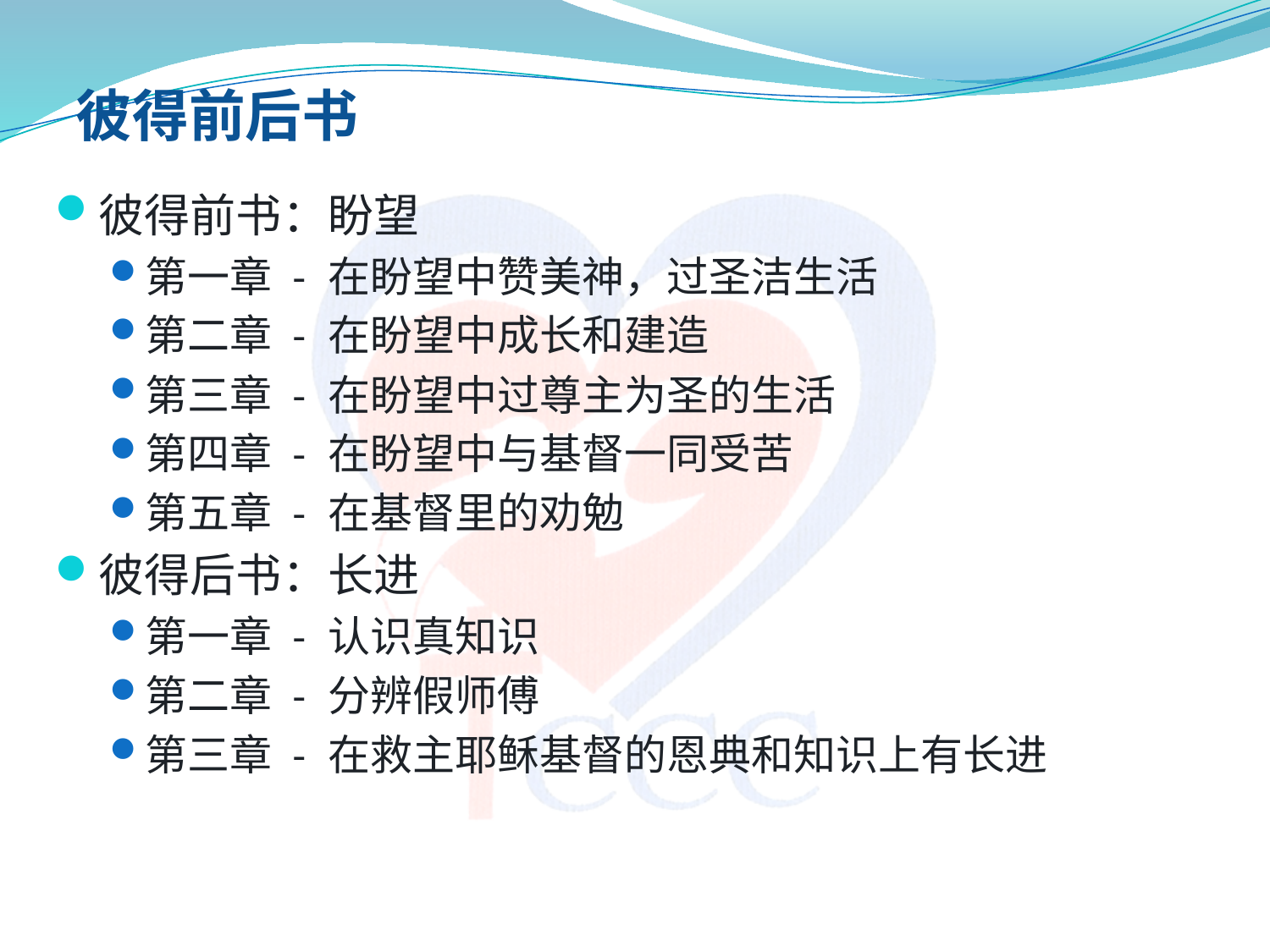

彼得前后书
彼得前书：盼望
第一章 - 在盼望中赞美神，过圣洁生活
第二章 - 在盼望中成长和建造
第三章 - 在盼望中过尊主为圣的生活
第四章 - 在盼望中与基督一同受苦
第五章 - 在基督里的劝勉
彼得后书：长进
第一章 - 认识真知识
第二章 - 分辨假师傅
第三章 - 在救主耶稣基督的恩典和知识上有长进